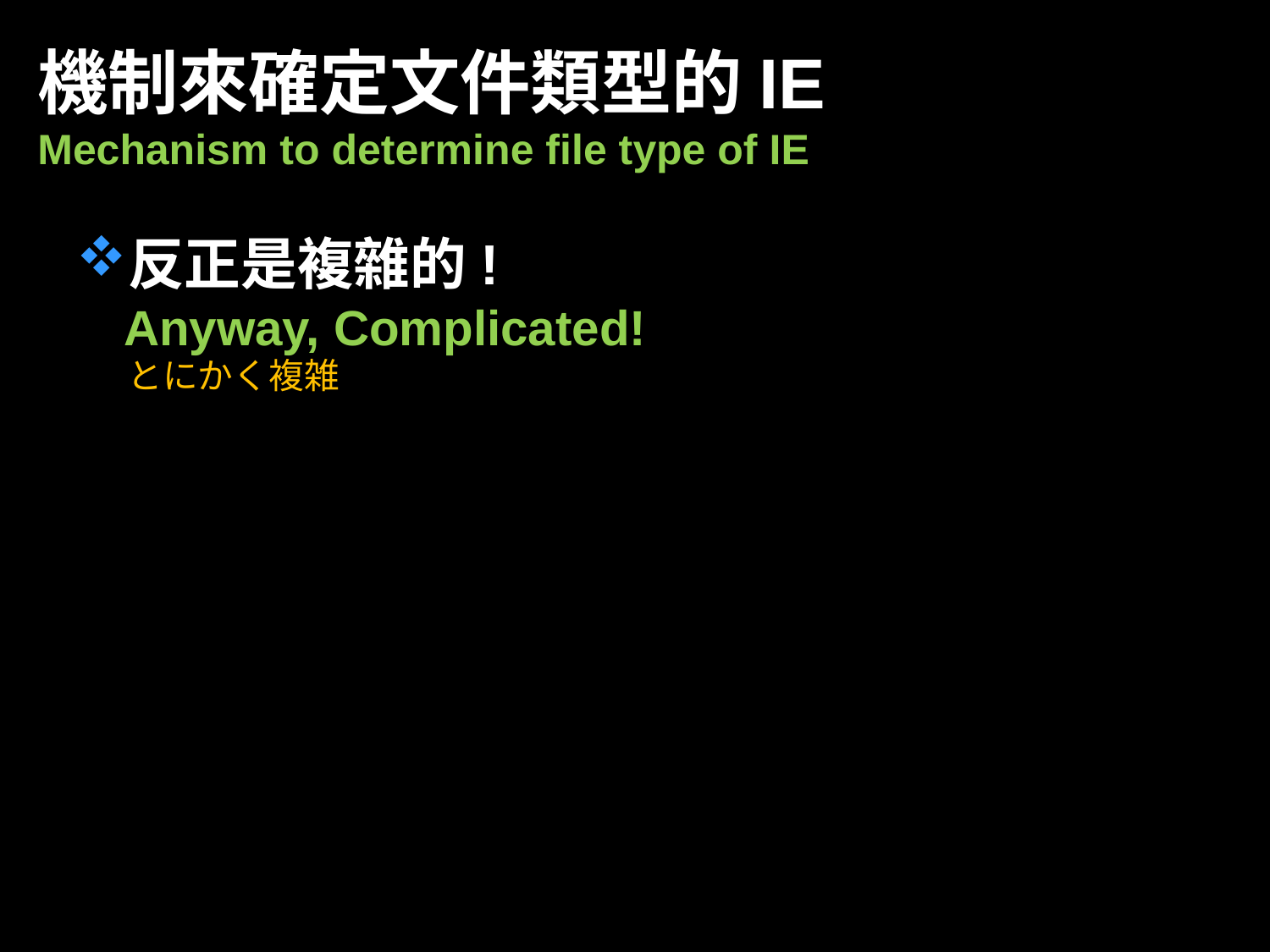

# 機制來確定文件類型的IE Mechanism to determine file type of IE
反正是複雜的!
Anyway, Complicated!
とにかく複雑